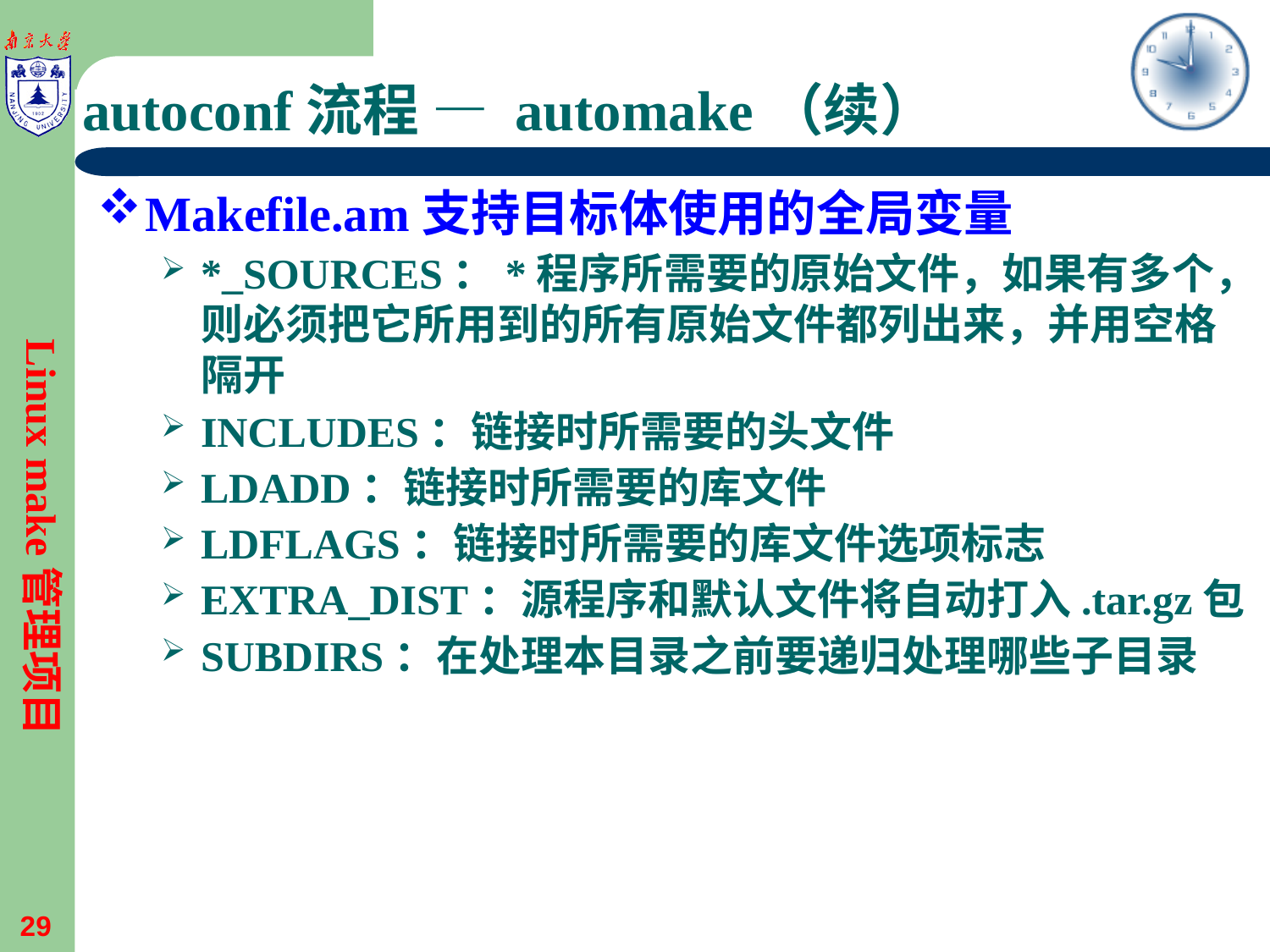

# autoconf流程 — automake（续）
Makefile.am支持目标体使用的全局变量
*_SOURCES：*程序所需要的原始文件，如果有多个，则必须把它所用到的所有原始文件都列出来，并用空格隔开
INCLUDES：链接时所需要的头文件
LDADD：链接时所需要的库文件
LDFLAGS：链接时所需要的库文件选项标志
EXTRA_DIST：源程序和默认文件将自动打入.tar.gz包
SUBDIRS：在处理本目录之前要递归处理哪些子目录
Linux make管理项目
29